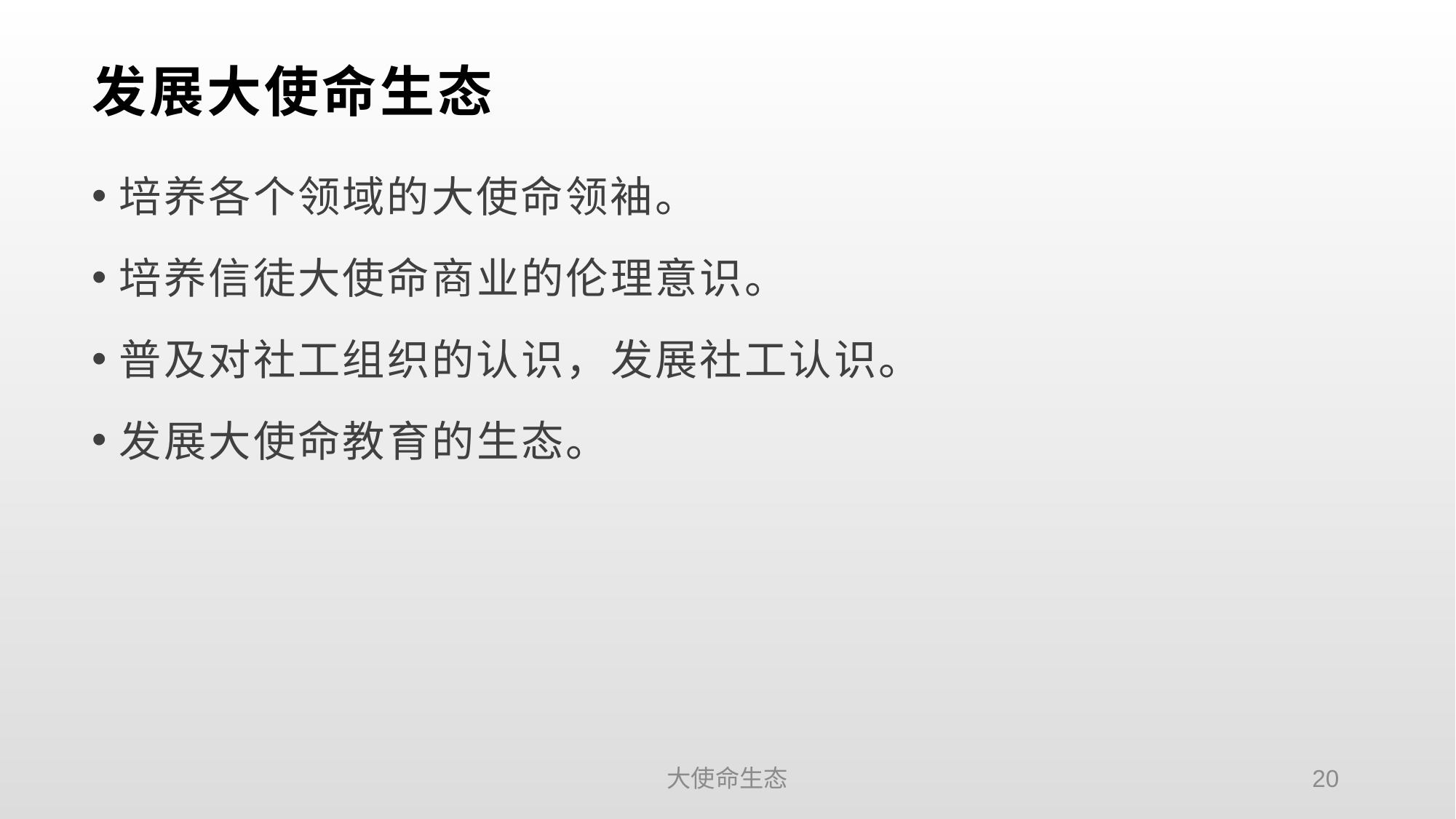

# 发展大使命生态
培养各个领域的大使命领袖。
培养信徒大使命商业的伦理意识。
普及对社工组织的认识，发展社工认识。
发展大使命教育的生态。
大使命生态
20